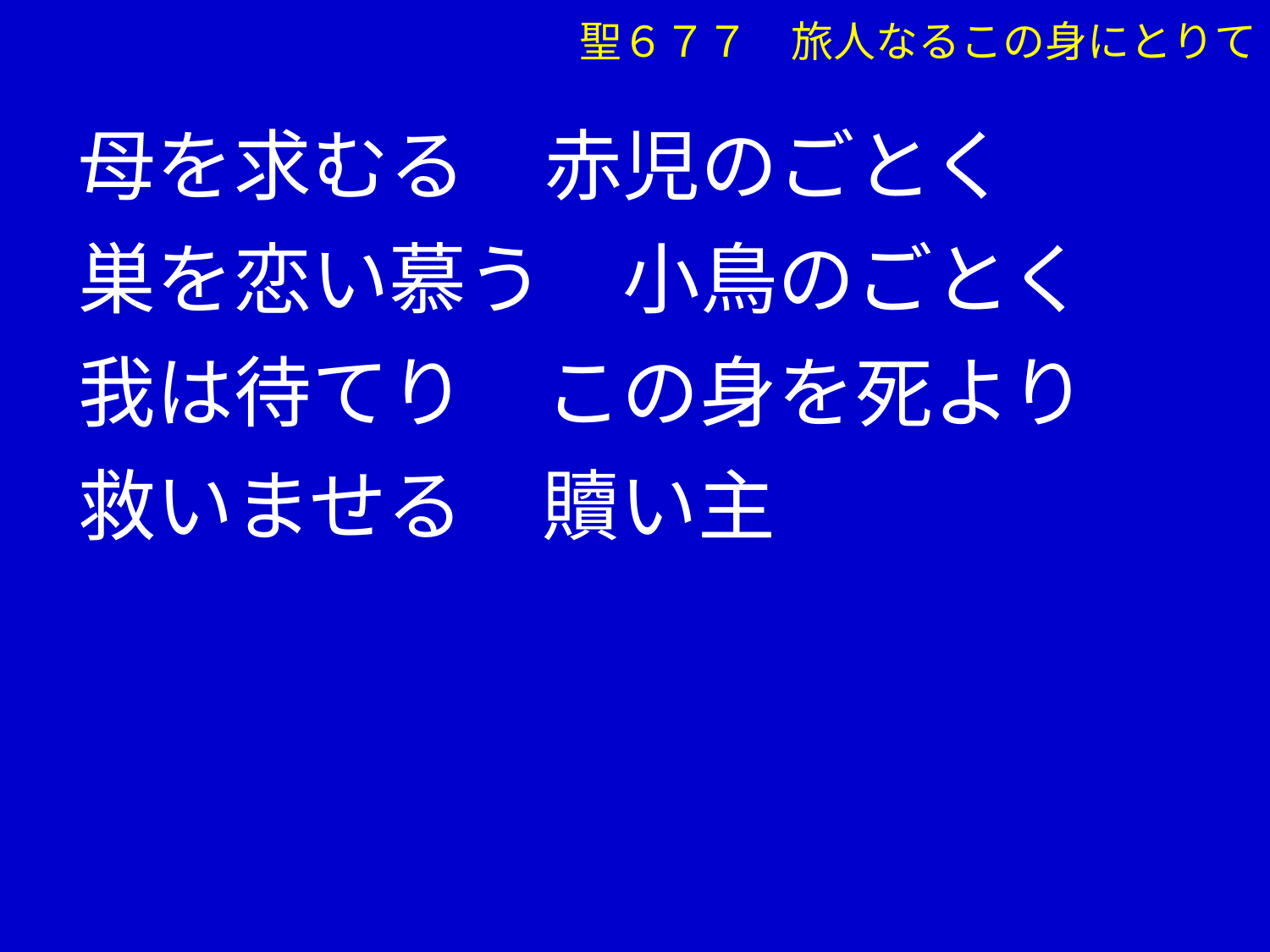

聖６７７　旅人なるこの身にとりて
　母を求むる　赤児のごとく
　巣を恋い慕う　小鳥のごとく
　我は待てり　この身を死より
　救いませる　贖い主